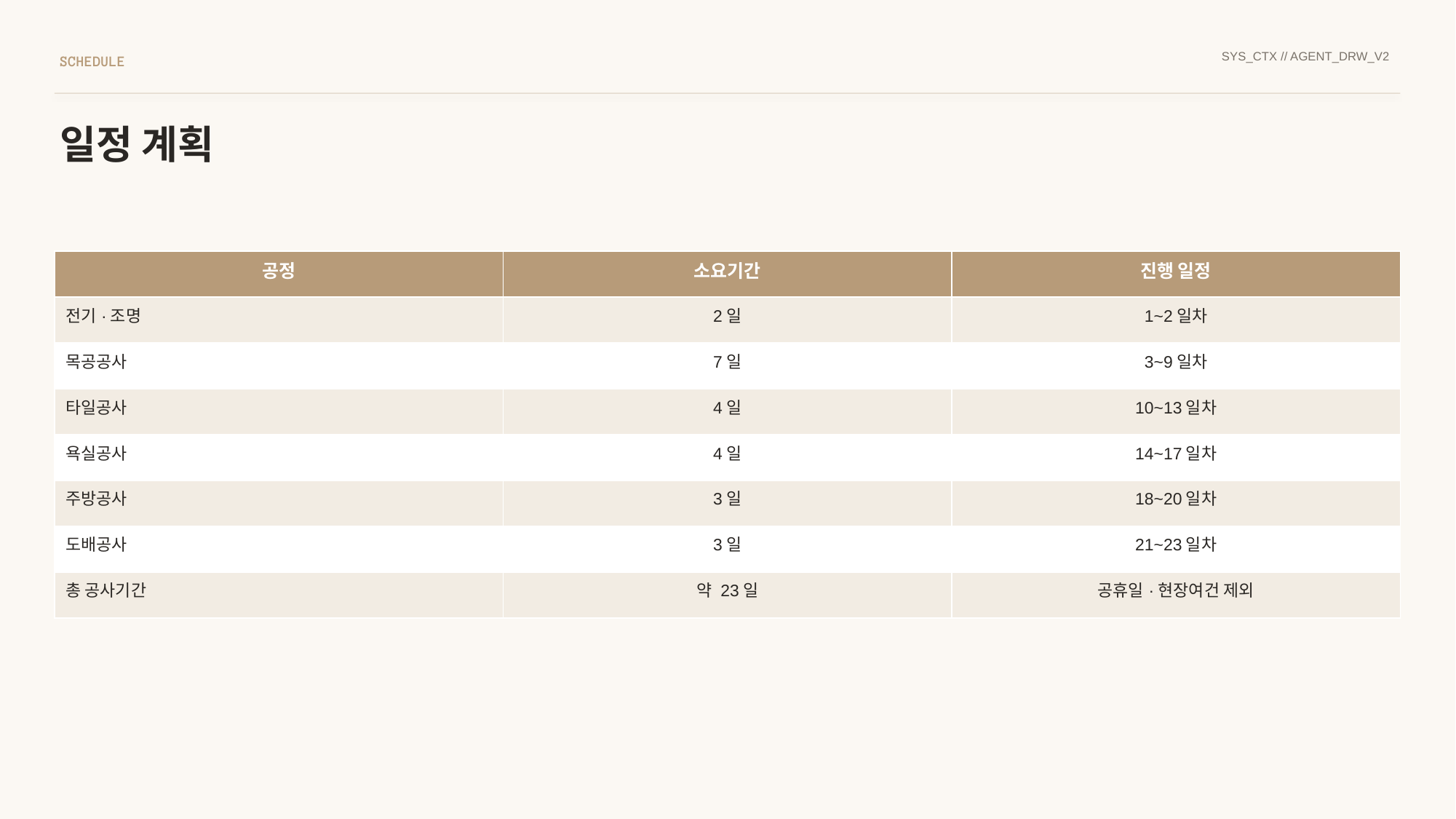

SYS_CTX // AGENT_DRW_V2
SCHEDULE

일정 계획
| 공정 | 소요기간 | 진행 일정 |
| --- | --- | --- |
| 전기·조명 | 2일 | 1~2일차 |
| 목공공사 | 7일 | 3~9일차 |
| 타일공사 | 4일 | 10~13일차 |
| 욕실공사 | 4일 | 14~17일차 |
| 주방공사 | 3일 | 18~20일차 |
| 도배공사 | 3일 | 21~23일차 |
| 총 공사기간 | 약 23일 | 공휴일·현장여건 제외 |